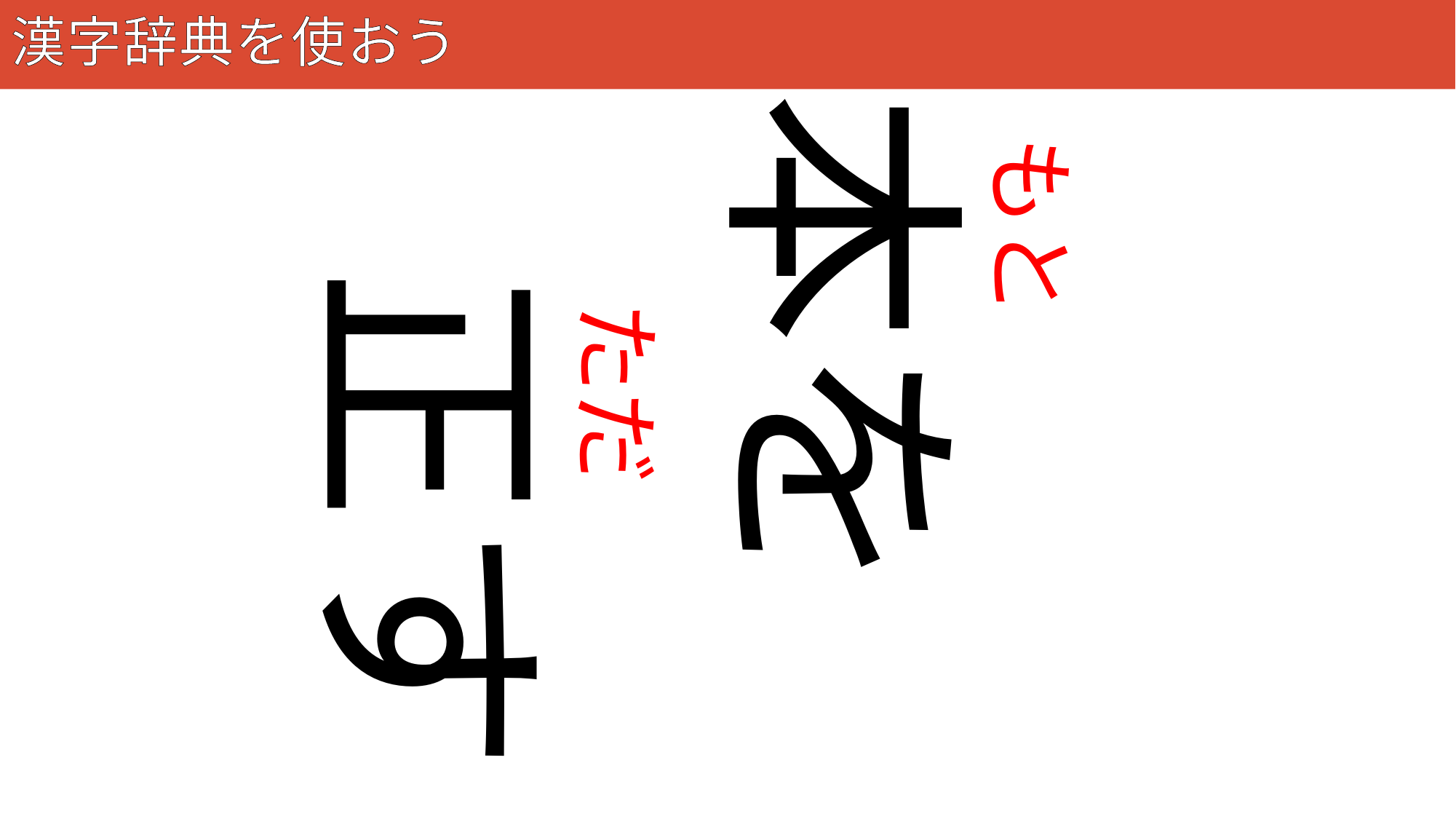

# 漢字辞典を使おう
30
本を
もと
正す
ただ